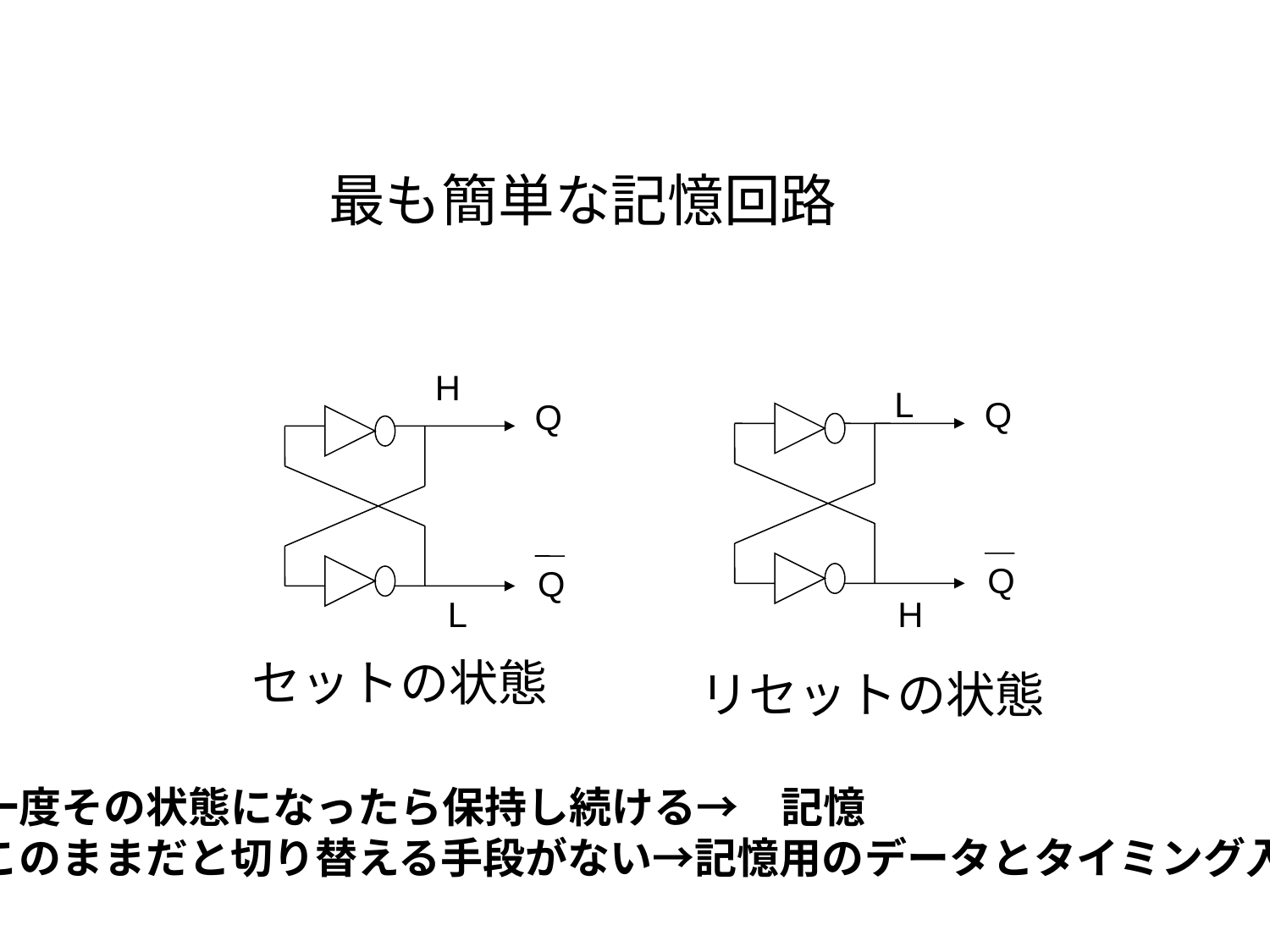

最も簡単な記憶回路
H
L
Q
Q

Q

Q

L
H
セットの状態
リセットの状態
一度その状態になったら保持し続ける→　記憶
このままだと切り替える手段がない→記憶用のデータとタイミング入力